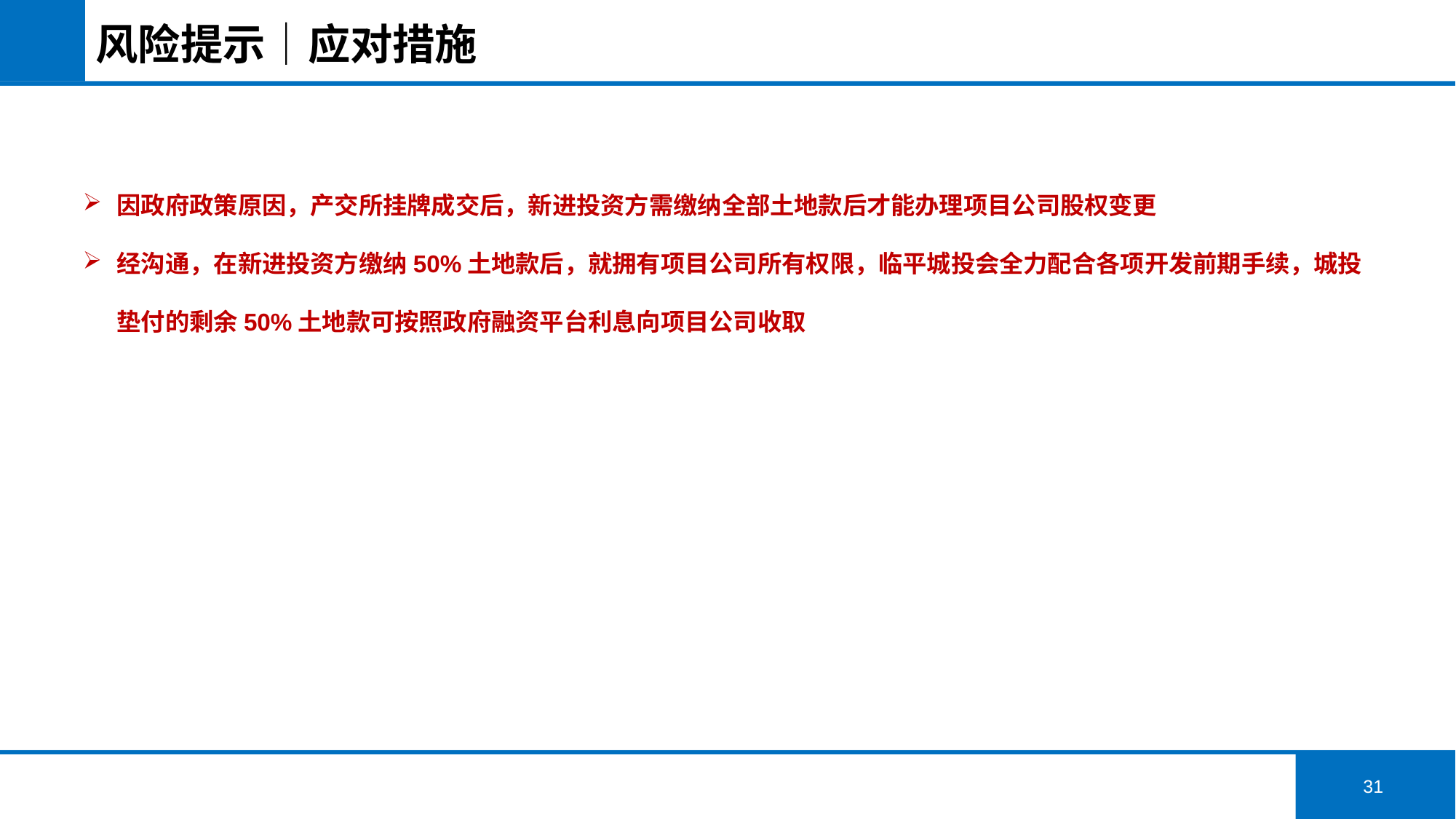

# 风险提示│应对措施
因政府政策原因，产交所挂牌成交后，新进投资方需缴纳全部土地款后才能办理项目公司股权变更
经沟通，在新进投资方缴纳50%土地款后，就拥有项目公司所有权限，临平城投会全力配合各项开发前期手续，城投垫付的剩余50%土地款可按照政府融资平台利息向项目公司收取

31